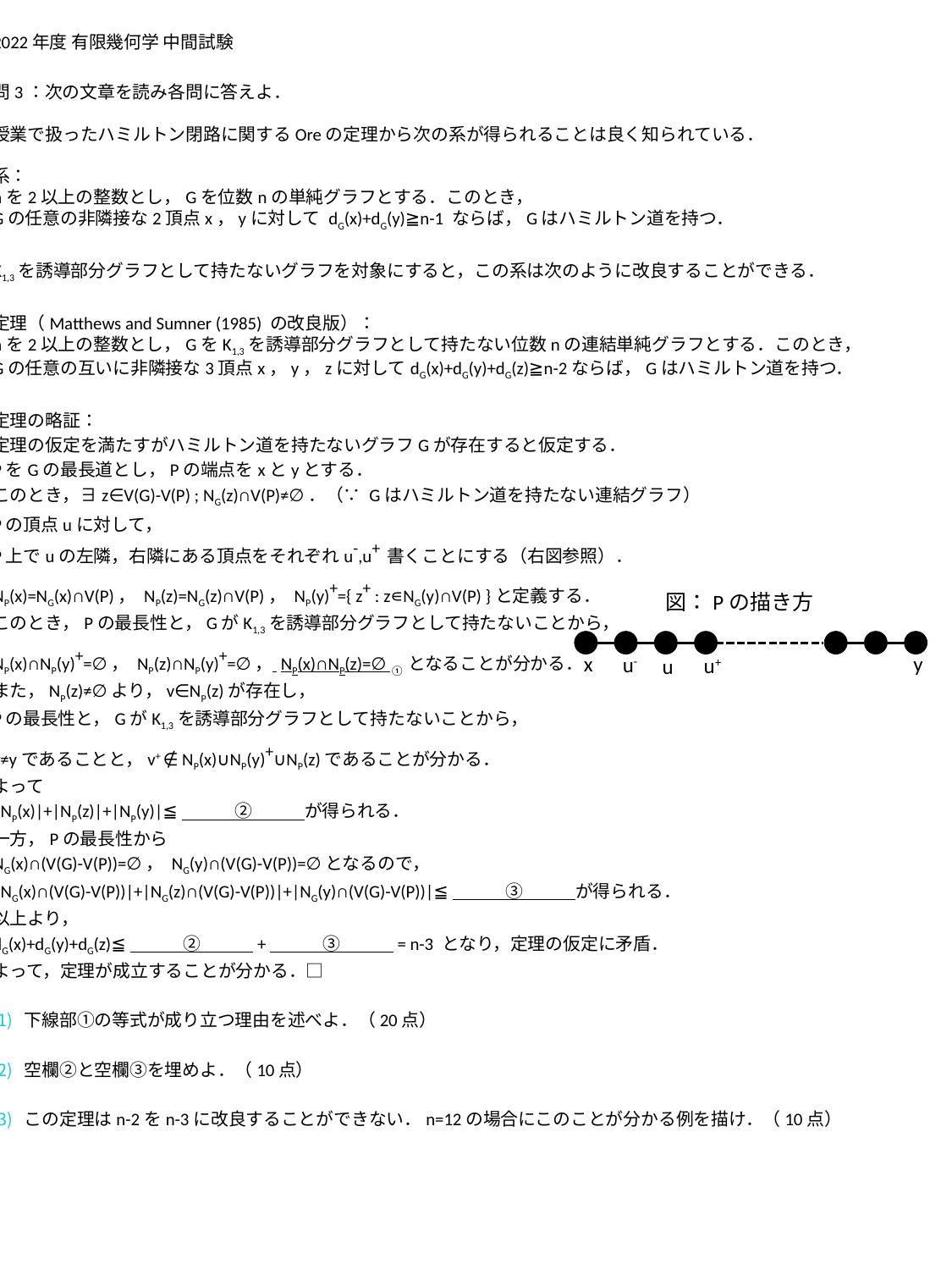

2022年度 有限幾何学 中間試験

問3：次の文章を読み各問に答えよ．

授業で扱ったハミルトン閉路に関するOreの定理から次の系が得られることは良く知られている．

系：
nを2以上の整数とし，Gを位数nの単純グラフとする．このとき，
Gの任意の非隣接な2頂点x，yに対して dG(x)+dG(y)≧n-1 ならば，Gはハミルトン道を持つ．

K1,3を誘導部分グラフとして持たないグラフを対象にすると，この系は次のように改良することができる．

定理（Matthews and Sumner (1985) の改良版）：
nを2以上の整数とし，GをK1,3を誘導部分グラフとして持たない位数nの連結単純グラフとする．このとき，
Gの任意の互いに非隣接な3頂点x，y，zに対してdG(x)+dG(y)+dG(z)≧n-2ならば，Gはハミルトン道を持つ．

定理の略証：
定理の仮定を満たすがハミルトン道を持たないグラフGが存在すると仮定する．
PをGの最長道とし，Pの端点をxとyとする．
このとき，∃z∈V(G)-V(P) ; NG(z)∩V(P)≠∅．（∵ Gはハミルトン道を持たない連結グラフ）
Pの頂点uに対して，
P上でuの左隣，右隣にある頂点をそれぞれu-,u+書くことにする（右図参照）．
NP(x)=NG(x)∩V(P)， NP(z)=NG(z)∩V(P)， NP(y)+={ z+ : z∊NG(y)∩V(P) }と定義する．
このとき，Pの最長性と，GがK1,3を誘導部分グラフとして持たないことから，
NP(x)∩NP(y)+=∅， NP(z)∩NP(y)+=∅， NP(x)∩NP(z)=∅ ①となることが分かる．
また，NP(z)≠∅より，v∈NP(z)が存在し，
Pの最長性と，GがK1,3を誘導部分グラフとして持たないことから，
v≠yであることと，v+ ∉ NP(x)∪NP(y)+∪NP(z)であることが分かる．
よって
|NP(x)|+|NP(z)|+|NP(y)|≦　　　②　　　が得られる．
一方，Pの最長性から
NG(x)∩(V(G)-V(P))=∅， NG(y)∩(V(G)-V(P))=∅となるので，
|NG(x)∩(V(G)-V(P))|+|NG(z)∩(V(G)-V(P))|+|NG(y)∩(V(G)-V(P))|≦　　　③　　　が得られる．
以上より，
dG(x)+dG(y)+dG(z)≦　　　②　　　+　　　③　　　= n-3 となり，定理の仮定に矛盾．
よって，定理が成立することが分かる．□

下線部①の等式が成り立つ理由を述べよ．（20点）

空欄②と空欄③を埋めよ．（10点）

この定理はn-2をn-3に改良することができない．n=12の場合にこのことが分かる例を描け．（10点）

図：Pの描き方

x
y
u-
u+
u